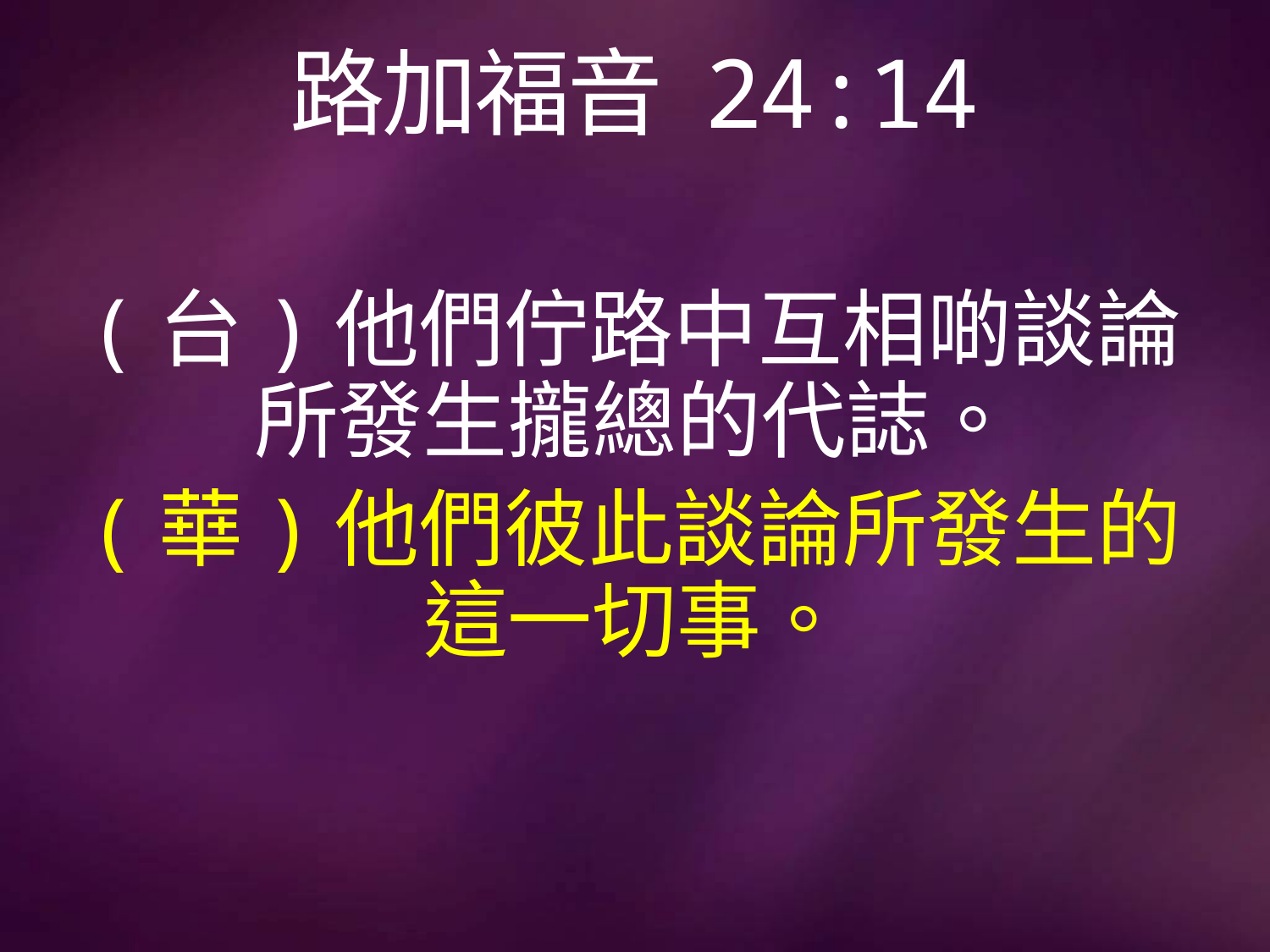

# 路加福音 24:14
(台)他們佇路中互相啲談論所發生攏總的代誌。
(華)他們彼此談論所發生的這一切事。